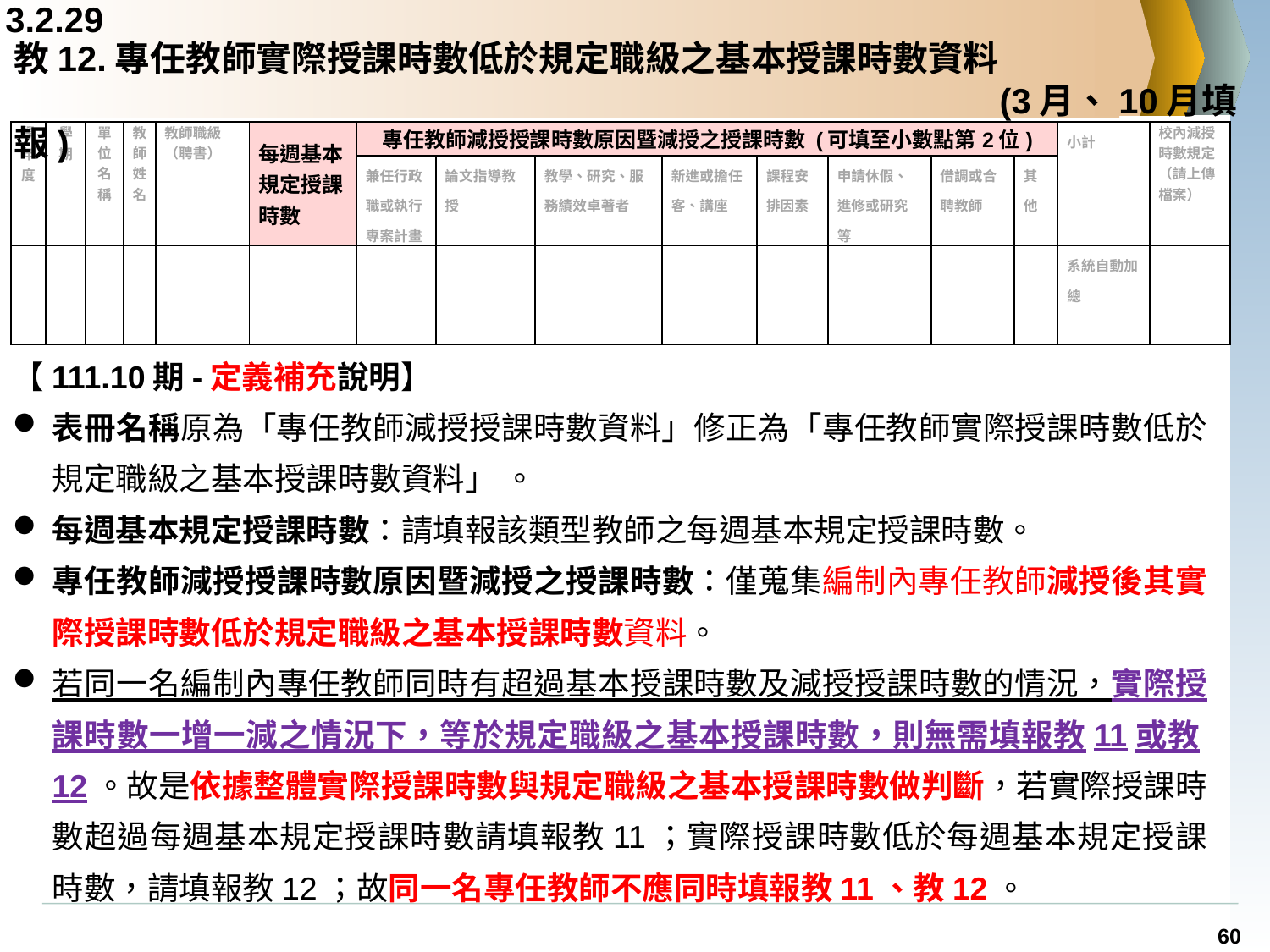

3.2.29
# 教12.專任教師實際授課時數低於規定職級之基本授課時數資料 (3月、10月填報)
| 學年度 | 學期 | 單位 名稱 | 教師姓名 | 教師職級（聘書） | 每週基本規定授課時數 | 專任教師減授授課時數原因暨減授之授課時數 (可填至小數點第2位) |  |  |  |  |  |  |  | 小計 | 校內減授時數規定 （請上傳檔案） |
| --- | --- | --- | --- | --- | --- | --- | --- | --- | --- | --- | --- | --- | --- | --- | --- |
|  |  |  |  |  |  | 兼任行政職或執行專案計畫 | 論文指導教授 | 教學、研究、服務績效卓著者 | 新進或擔任客、講座 | 課程安排因素 | 申請休假、進修或研究等 | 借調或合聘教師 | 其他 |  |  |
|  |  |  |  |  |  |  |  |  |  |  |  |  |  | 系統自動加總 |  |
【111.10期-定義補充說明】
表冊名稱原為「專任教師減授授課時數資料」修正為「專任教師實際授課時數低於規定職級之基本授課時數資料」 。
每週基本規定授課時數：請填報該類型教師之每週基本規定授課時數。
專任教師減授授課時數原因暨減授之授課時數：僅蒐集編制內專任教師減授後其實際授課時數低於規定職級之基本授課時數資料。
若同一名編制內專任教師同時有超過基本授課時數及減授授課時數的情況，實際授課時數一增一減之情況下，等於規定職級之基本授課時數，則無需填報教11或教12。故是依據整體實際授課時數與規定職級之基本授課時數做判斷，若實際授課時數超過每週基本規定授課時數請填報教11；實際授課時數低於每週基本規定授課時數，請填報教12；故同一名專任教師不應同時填報教11、教12。